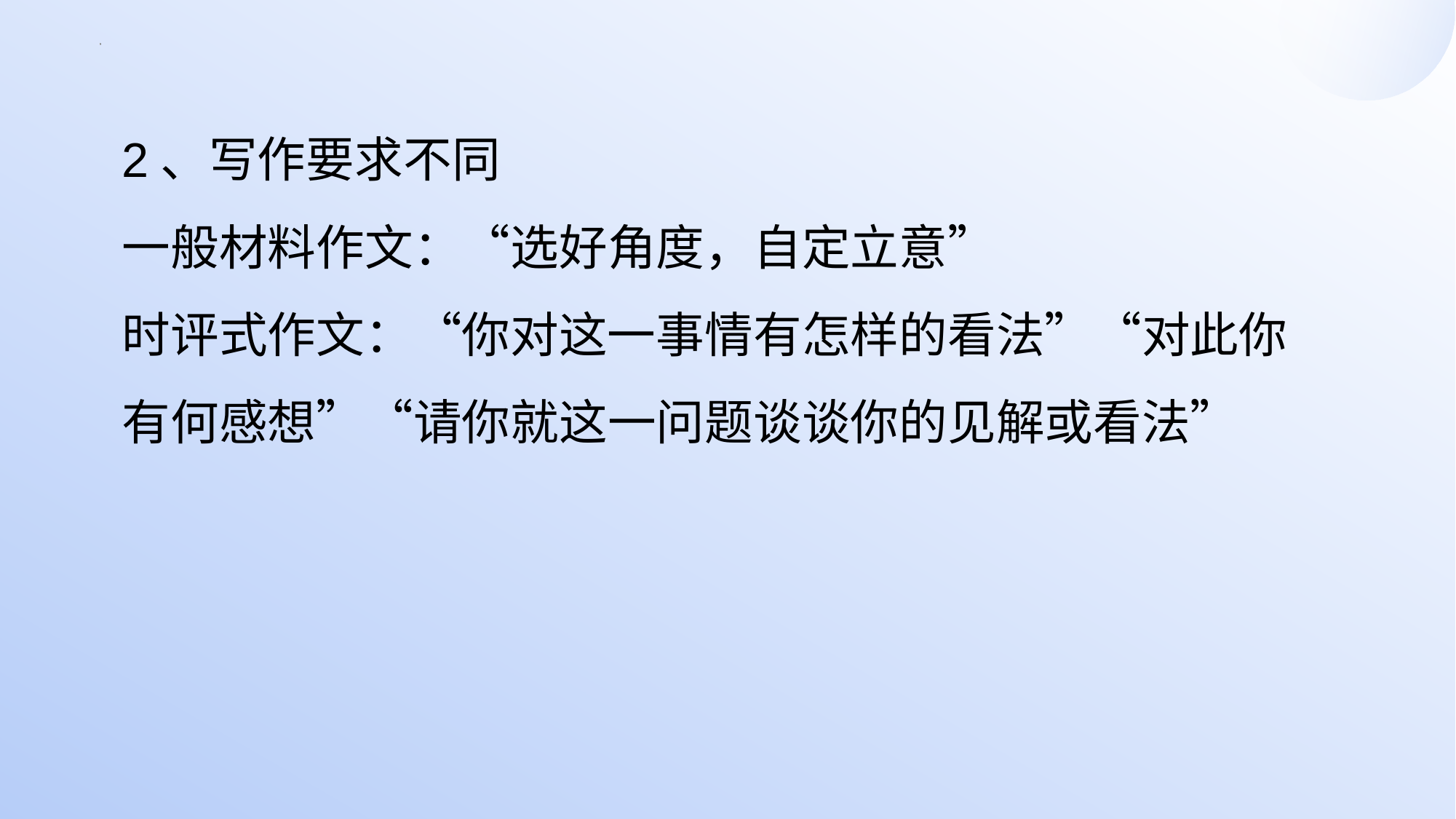

2、写作要求不同
一般材料作文：“选好角度，自定立意”
时评式作文：“你对这一事情有怎样的看法”“对此你有何感想”“请你就这一问题谈谈你的见解或看法”